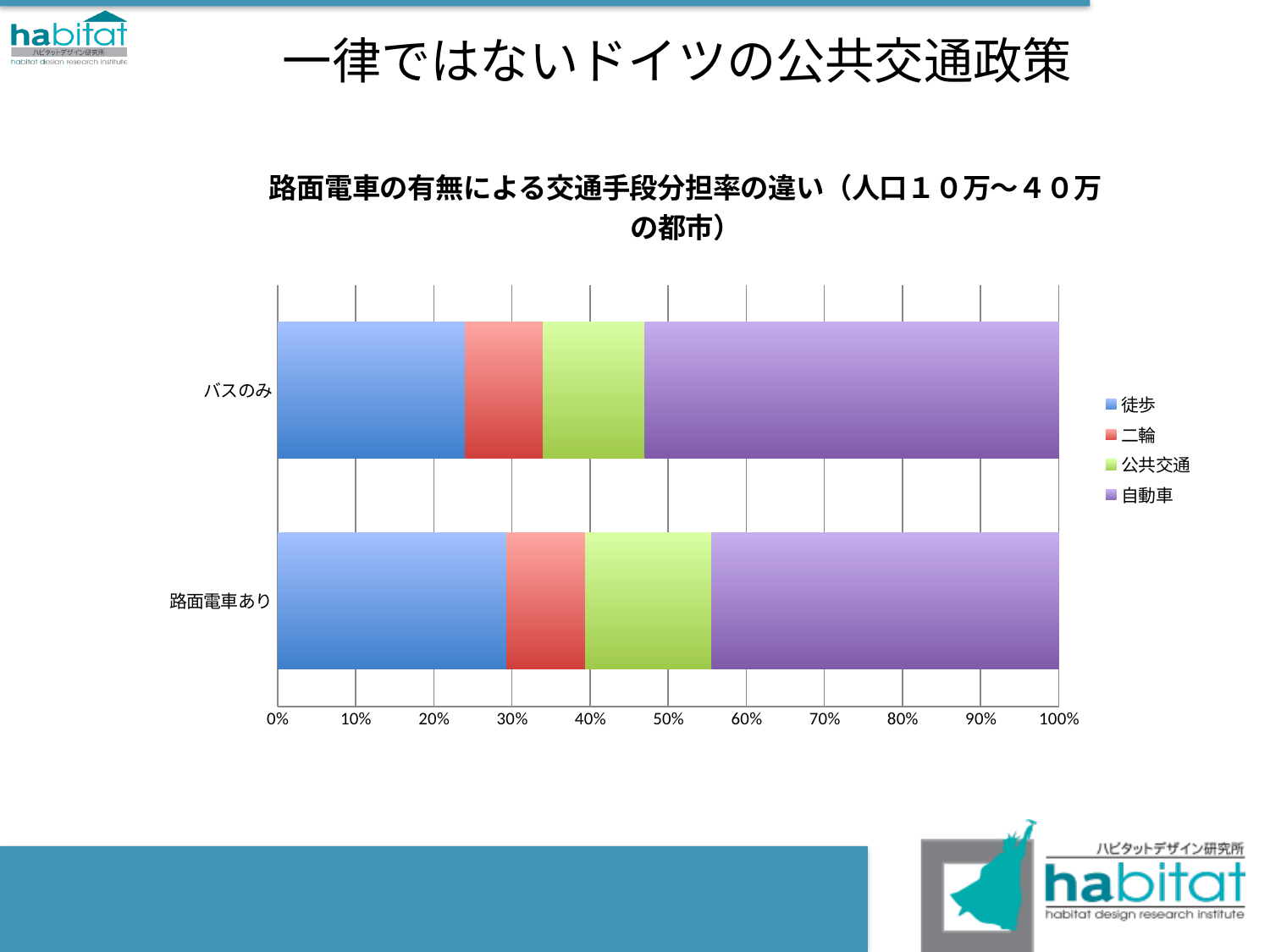

# 一律ではないドイツの公共交通政策

### Chart: 路面電車の有無による交通手段分担率の違い（人口１０万〜４０万の都市）

| Category | 徒歩 | 二輪 | 公共交通 | 自動車 |
|---|---|---|---|---|
| 路面電車あり | 29.0 | 10.0 | 16.0 | 44.0 |
| バスのみ | 24.0 | 10.0 | 13.0 | 53.0 |